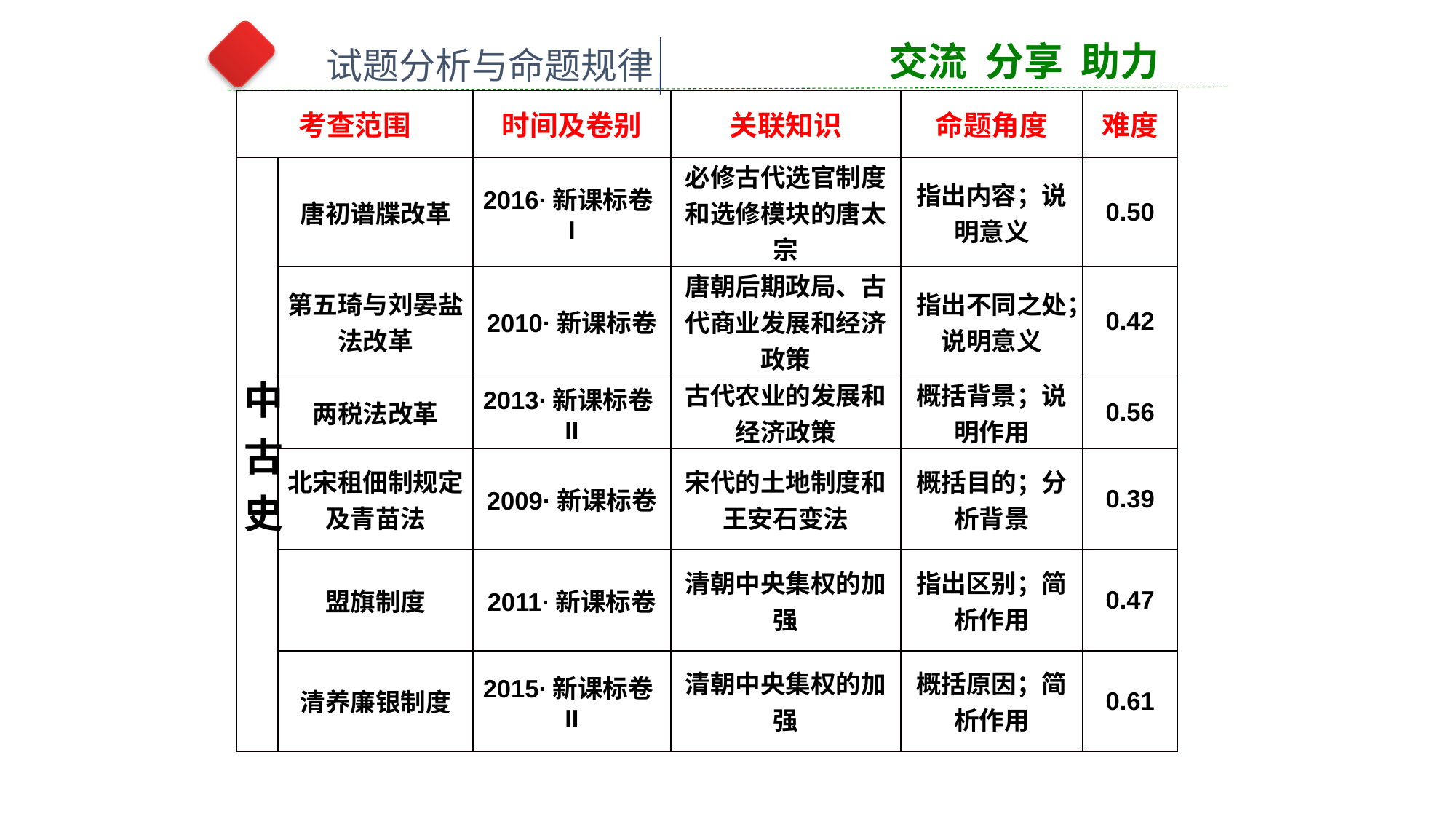

交流  分享  助力
试题分析与命题规律
| 考查范围 |  | 时间及卷别 | 关联知识 | 命题角度 | 难度 |
| --- | --- | --- | --- | --- | --- |
| 中 古 史 | 唐初谱牒改革 | 2016·新课标卷I | 必修古代选官制度和选修模块的唐太宗 | 指出内容；说明意义 | 0.50 |
|  | 第五琦与刘晏盐法改革 | 2010·新课标卷 | 唐朝后期政局、古代商业发展和经济政策 | 指出不同之处；说明意义 | 0.42 |
|  | 两税法改革 | 2013·新课标卷II | 古代农业的发展和经济政策 | 概括背景；说明作用 | 0.56 |
|  | 北宋租佃制规定及青苗法 | 2009·新课标卷 | 宋代的土地制度和王安石变法 | 概括目的；分析背景 | 0.39 |
|  | 盟旗制度 | 2011·新课标卷 | 清朝中央集权的加强 | 指出区别；简析作用 | 0.47 |
|  | 清养廉银制度 | 2015·新课标卷II | 清朝中央集权的加强 | 概括原因；简析作用 | 0.61 |